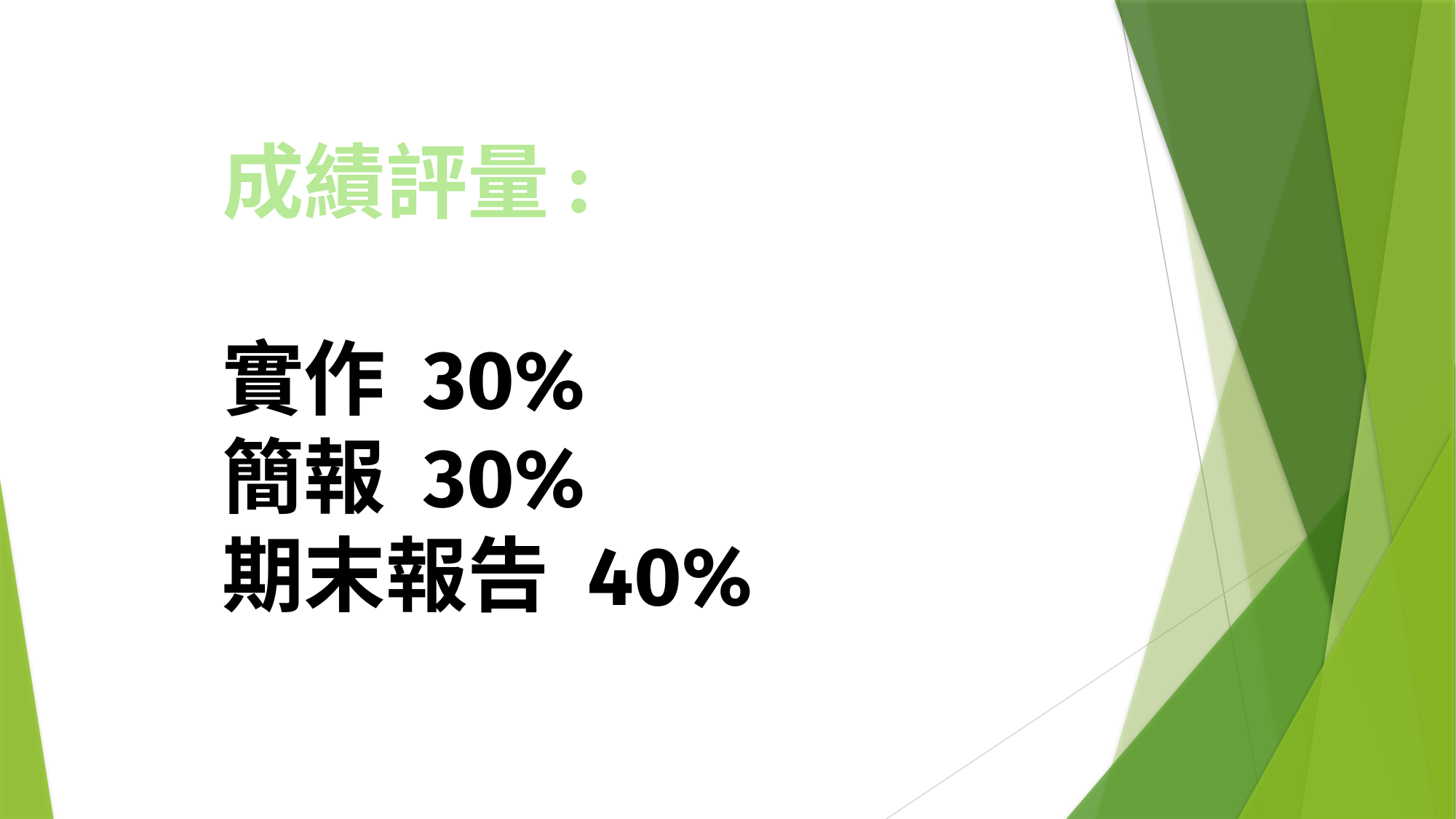

成績評量:

實作 30%
簡報 30%
期末報告 40%